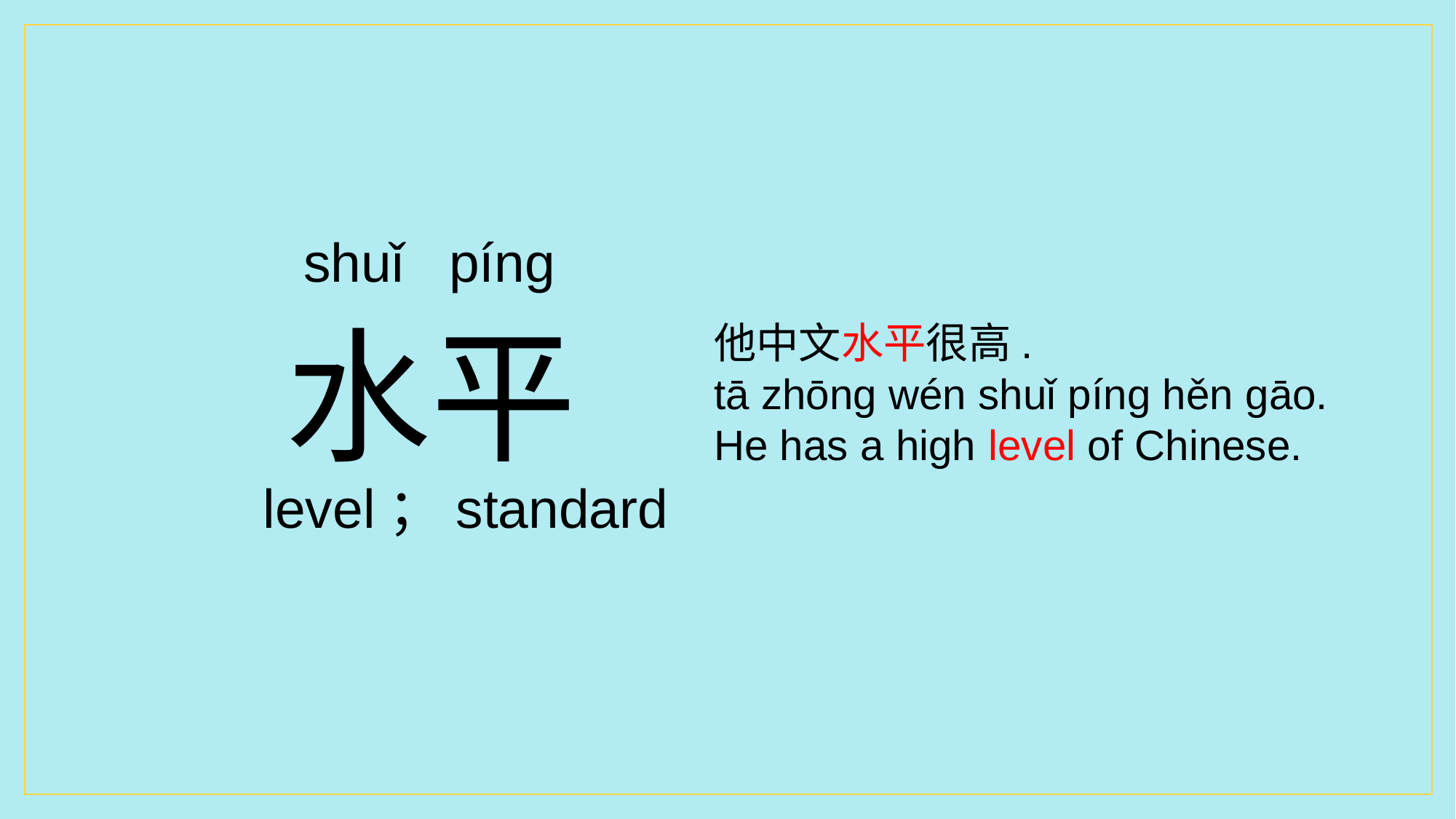

shuǐ   píng
水平
他中文水平很高.
tā zhōng wén shuǐ píng hěn gāo.
He has a high level of Chinese.
  level；standard